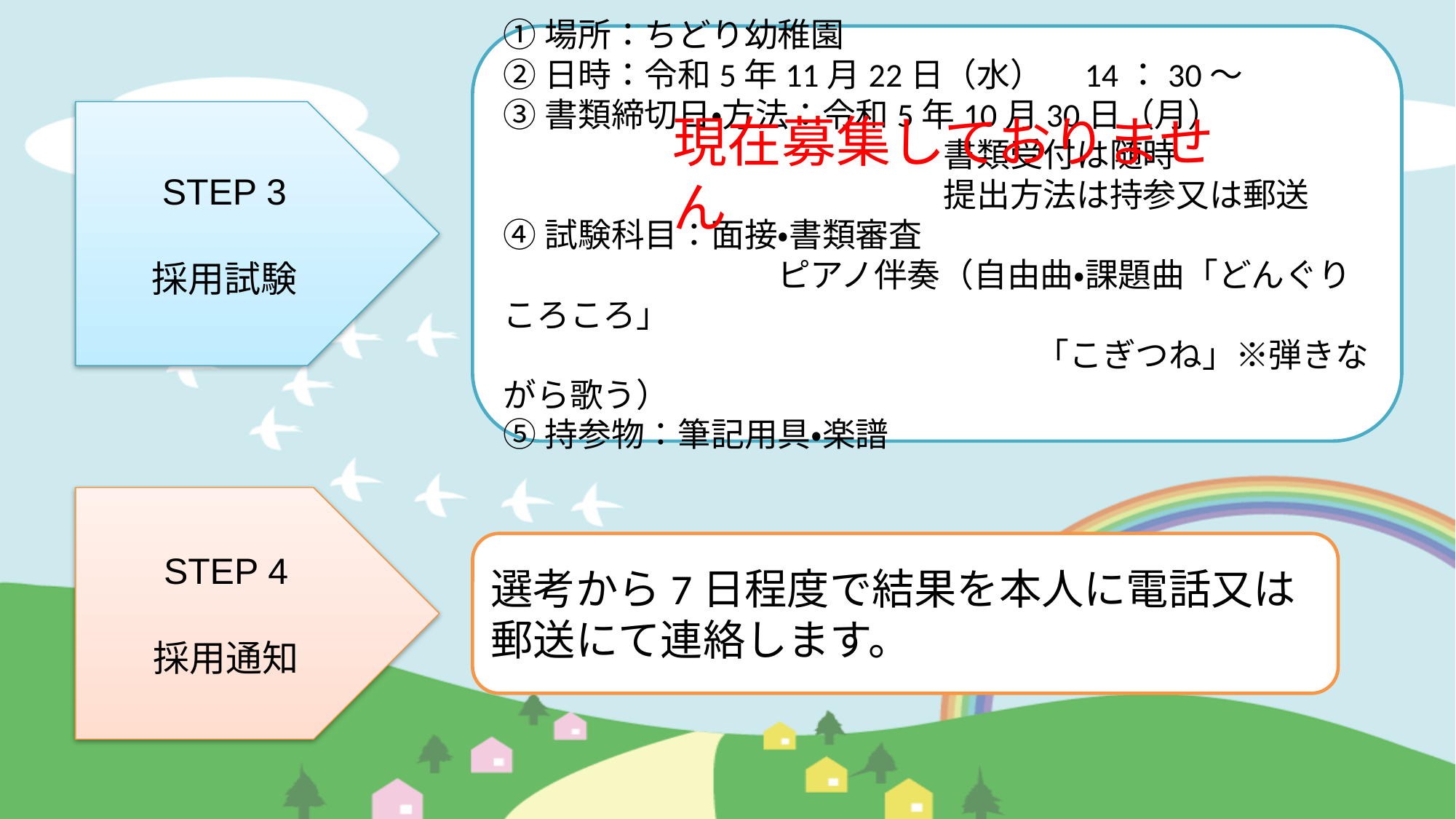

①場所：ちどり幼稚園
②日時：令和5年11月22日（水）　14：30～
③書類締切日・方法：令和5年10月30日（月）
　　　　　　　　　　　　　 書類受付は随時
　　　　　　　　　　　　　 提出方法は持参又は郵送
④試験科目：面接・書類審査
　　　　　　　　 ピアノ伴奏（自由曲・課題曲「どんぐりころころ」
　　　　　　　　　　　　　　　　「こぎつね」※弾きながら歌う）
⑤持参物：筆記用具・楽譜

STEP 3

採用試験
現在募集しておりません
STEP 4

採用通知
選考から7日程度で結果を本人に電話又は郵送にて連絡します。